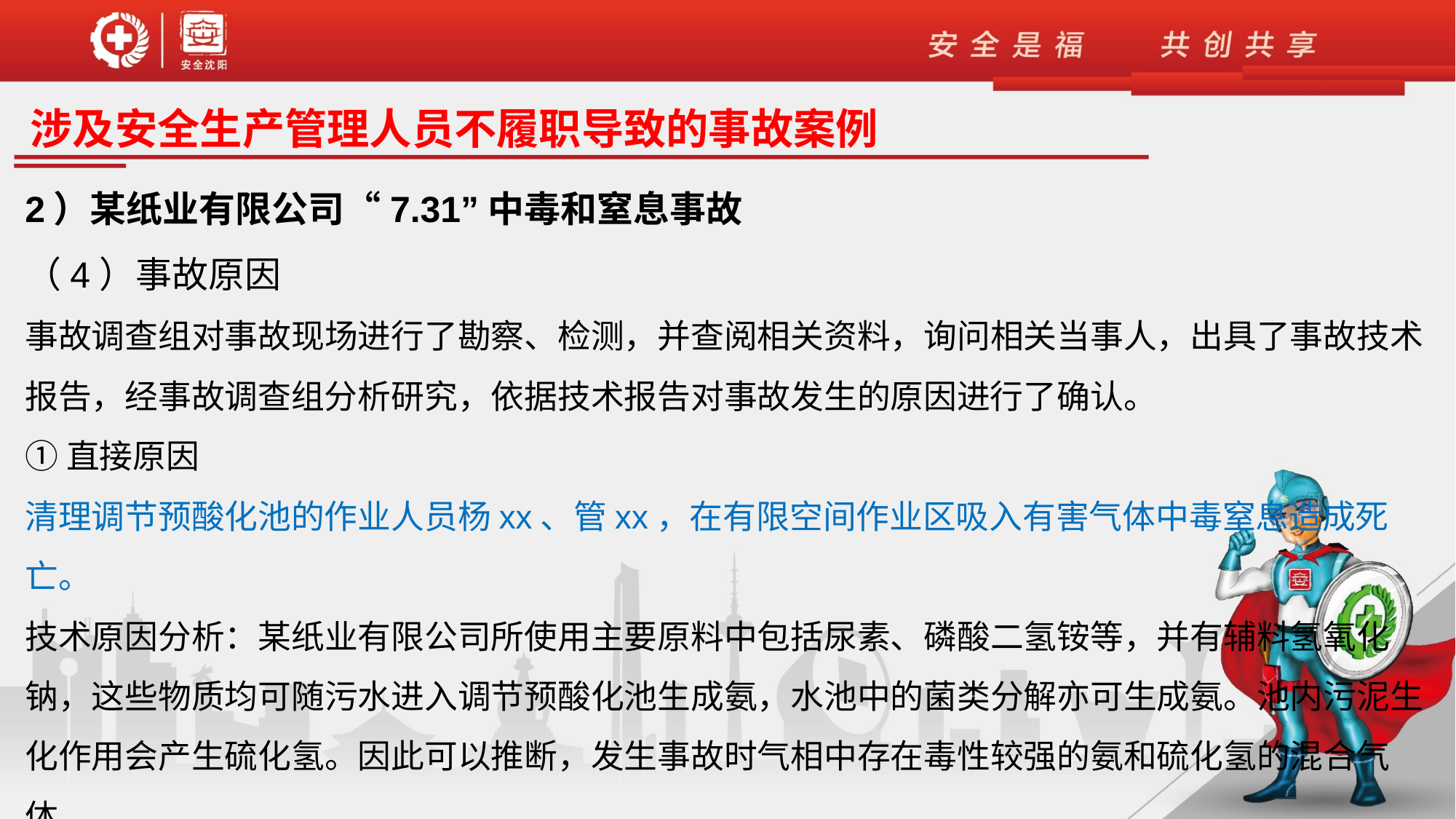

涉及安全生产管理人员不履职导致的事故案例

2）某纸业有限公司“7.31”中毒和窒息事故
（4）事故原因
事故调查组对事故现场进行了勘察、检测，并查阅相关资料，询问相关当事人，出具了事故技术报告，经事故调查组分析研究，依据技术报告对事故发生的原因进行了确认。
①直接原因
清理调节预酸化池的作业人员杨xx、管xx，在有限空间作业区吸入有害气体中毒窒息造成死亡。
技术原因分析：某纸业有限公司所使用主要原料中包括尿素、磷酸二氢铵等，并有辅料氢氧化钠，这些物质均可随污水进入调节预酸化池生成氨，水池中的菌类分解亦可生成氨。池内污泥生化作用会产生硫化氢。因此可以推断，发生事故时气相中存在毒性较强的氨和硫化氢的混合气体。